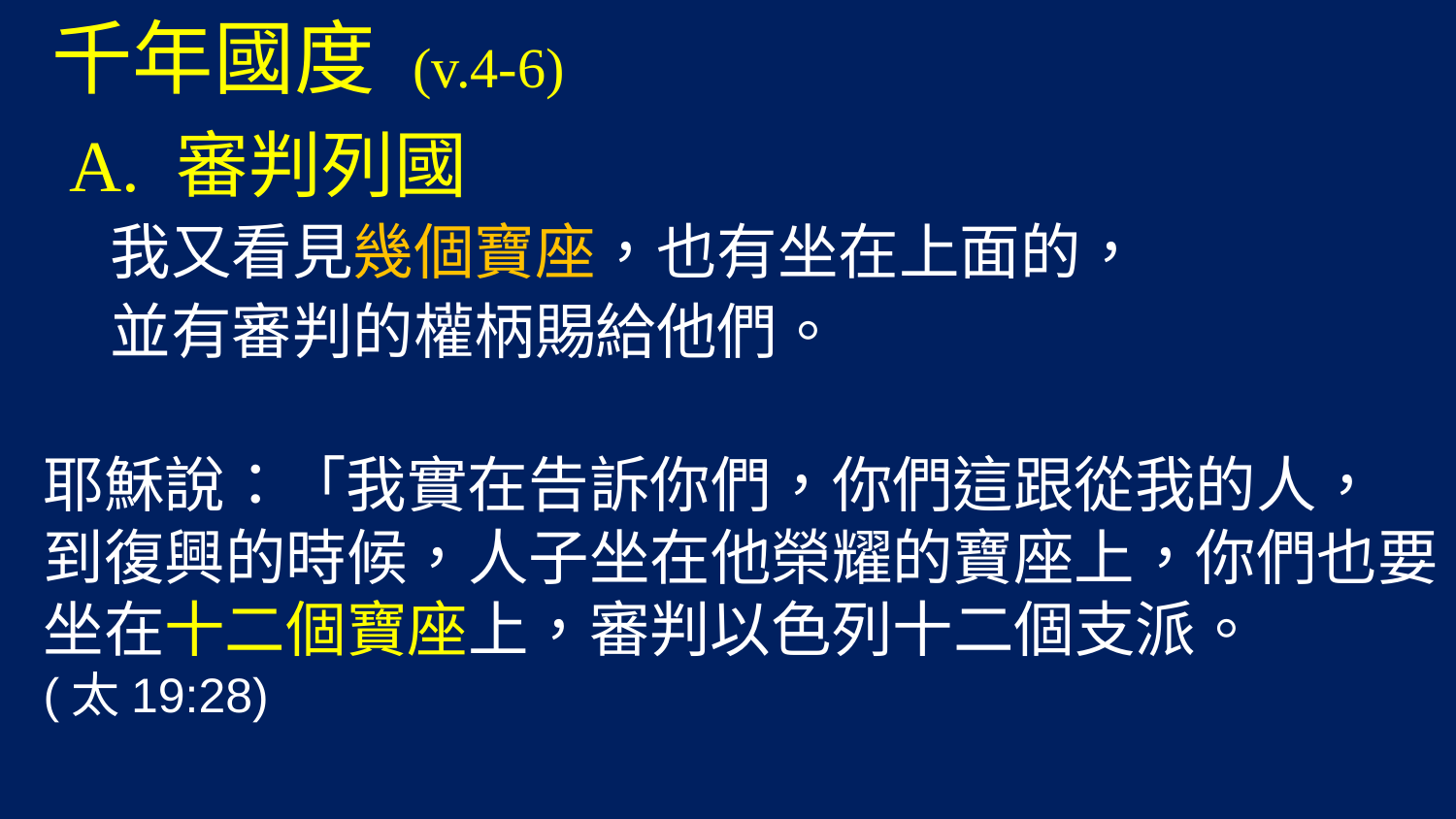

千年國度 (v.4-6)
   A. 審判列國
      我又看見幾個寶座，也有坐在上面的，
      並有審判的權柄賜給他們。

耶穌說：「我實在告訴你們，你們這跟從我的人，
到復興的時候，人子坐在他榮耀的寶座上，你們也要坐在十二個寶座上，審判以色列十二個支派。
(太19:28)